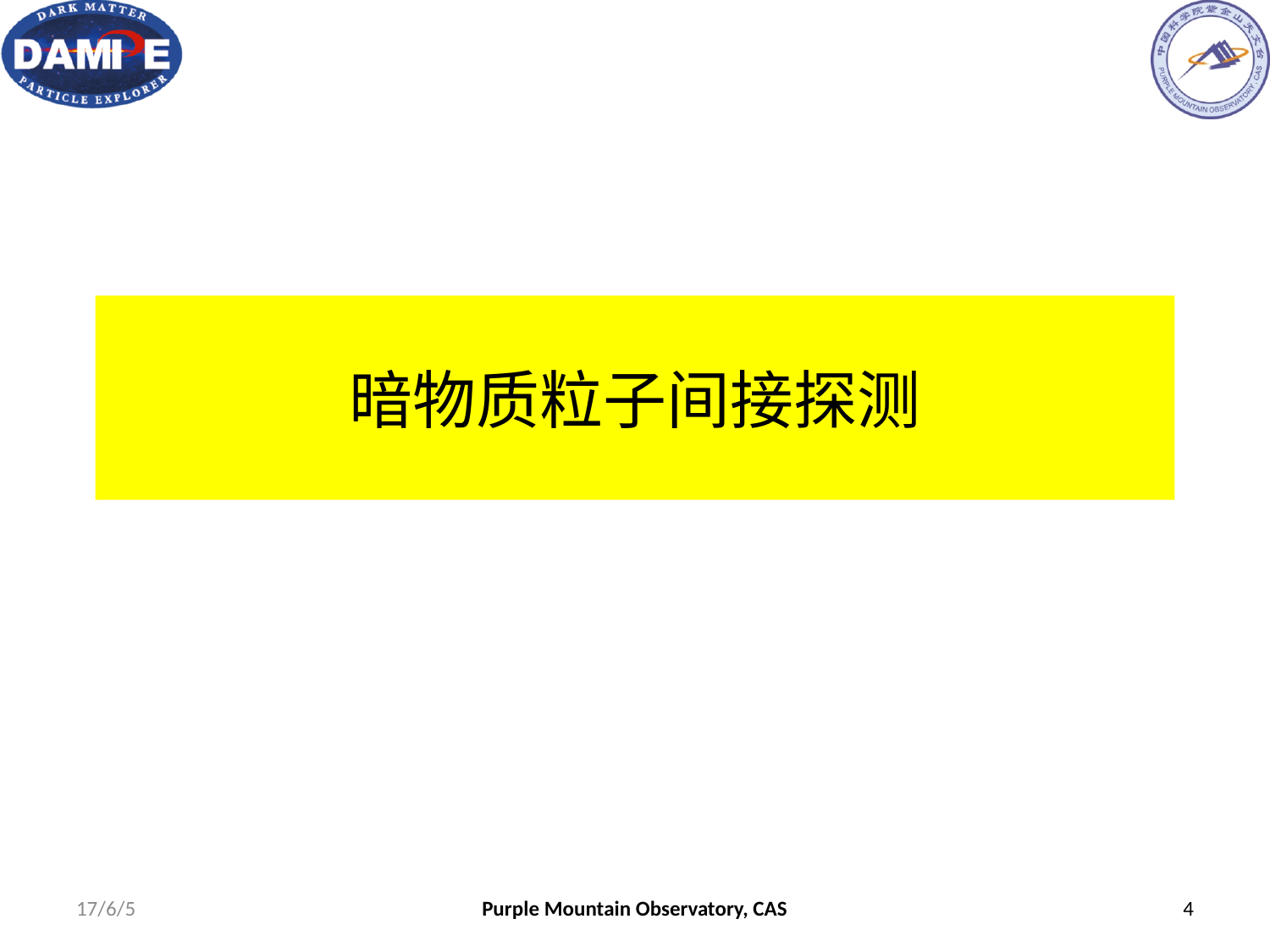

# 暗物质粒子间接探测
17/6/5
Purple Mountain Observatory, CAS
4